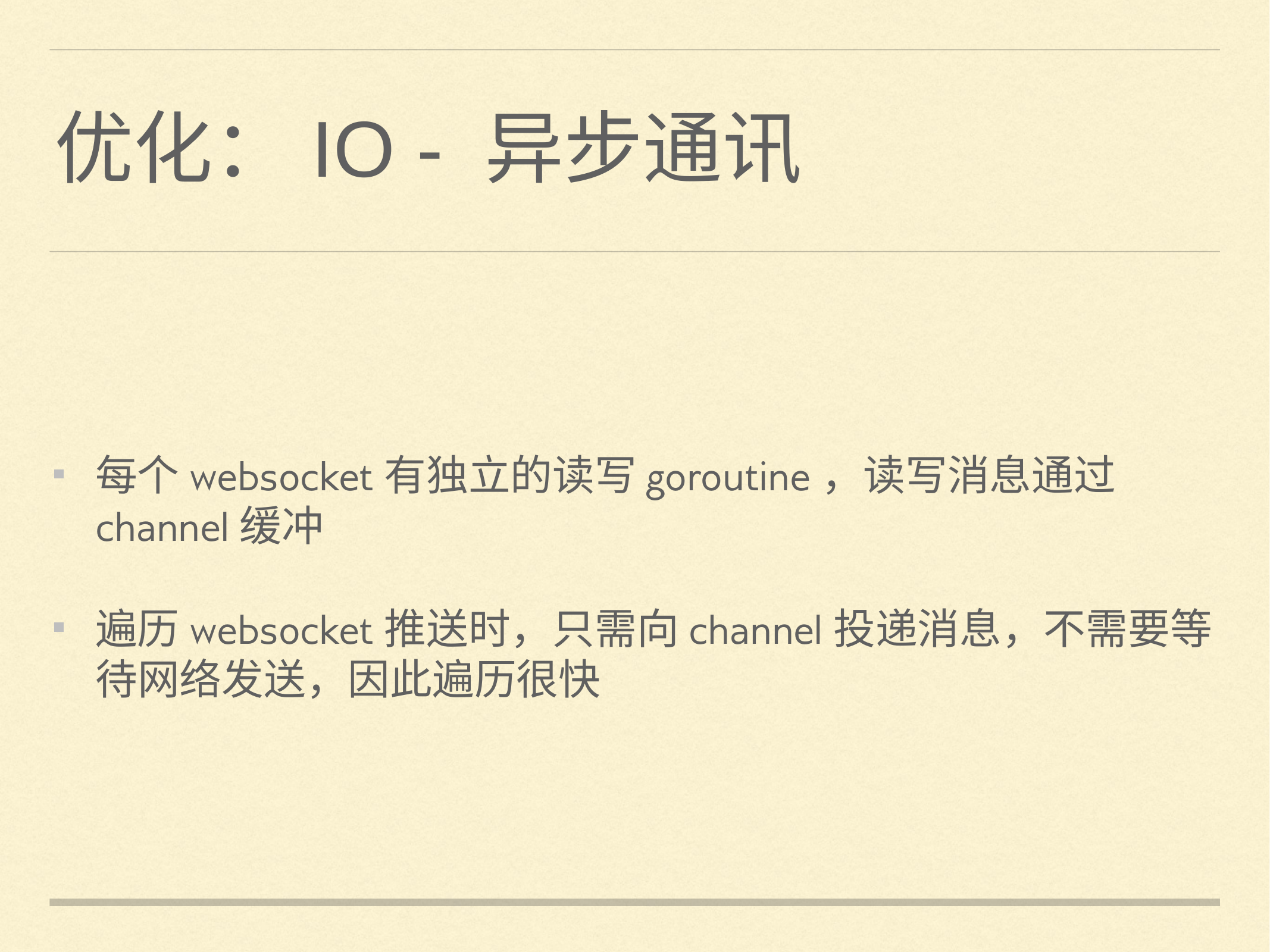

# 优化：IO - 异步通讯
每个websocket有独立的读写goroutine，读写消息通过channel缓冲
遍历websocket推送时，只需向channel投递消息，不需要等待网络发送，因此遍历很快